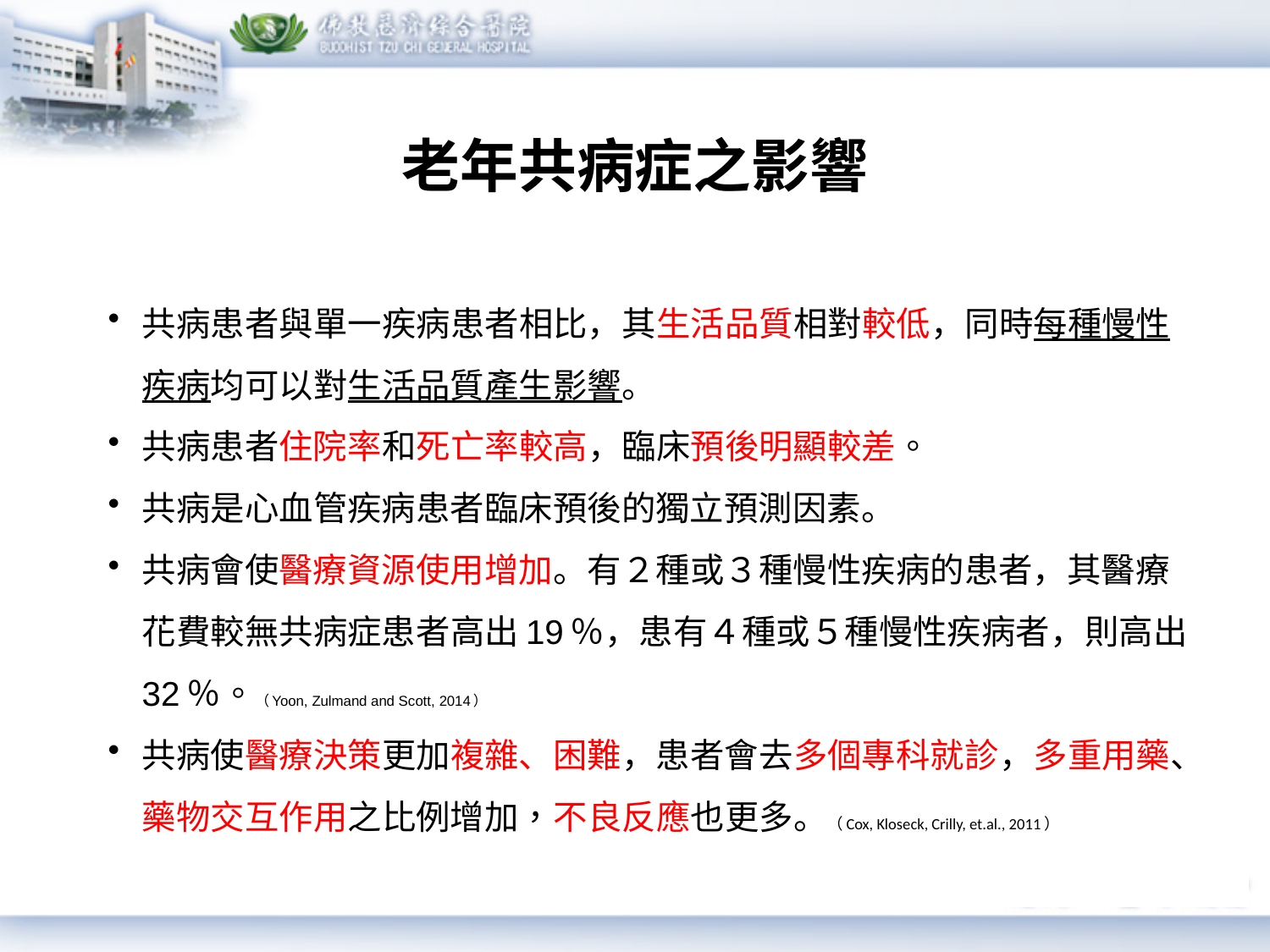

# 老年共病症之影響
共病患者與單一疾病患者相比，其生活品質相對較低，同時每種慢性疾病均可以對生活品質產生影響。
共病患者住院率和死亡率較高，臨床預後明顯較差。
共病是心血管疾病患者臨床預後的獨立預測因素。
共病會使醫療資源使用增加。有２種或３種慢性疾病的患者，其醫療花費較無共病症患者高出19％，患有４種或５種慢性疾病者，則高出32％。（Yoon, Zulmand and Scott, 2014）
共病使醫療決策更加複雜、困難，患者會去多個專科就診，多重用藥、藥物交互作用之比例增加，不良反應也更多。（Cox, Kloseck, Crilly, et.al., 2011）